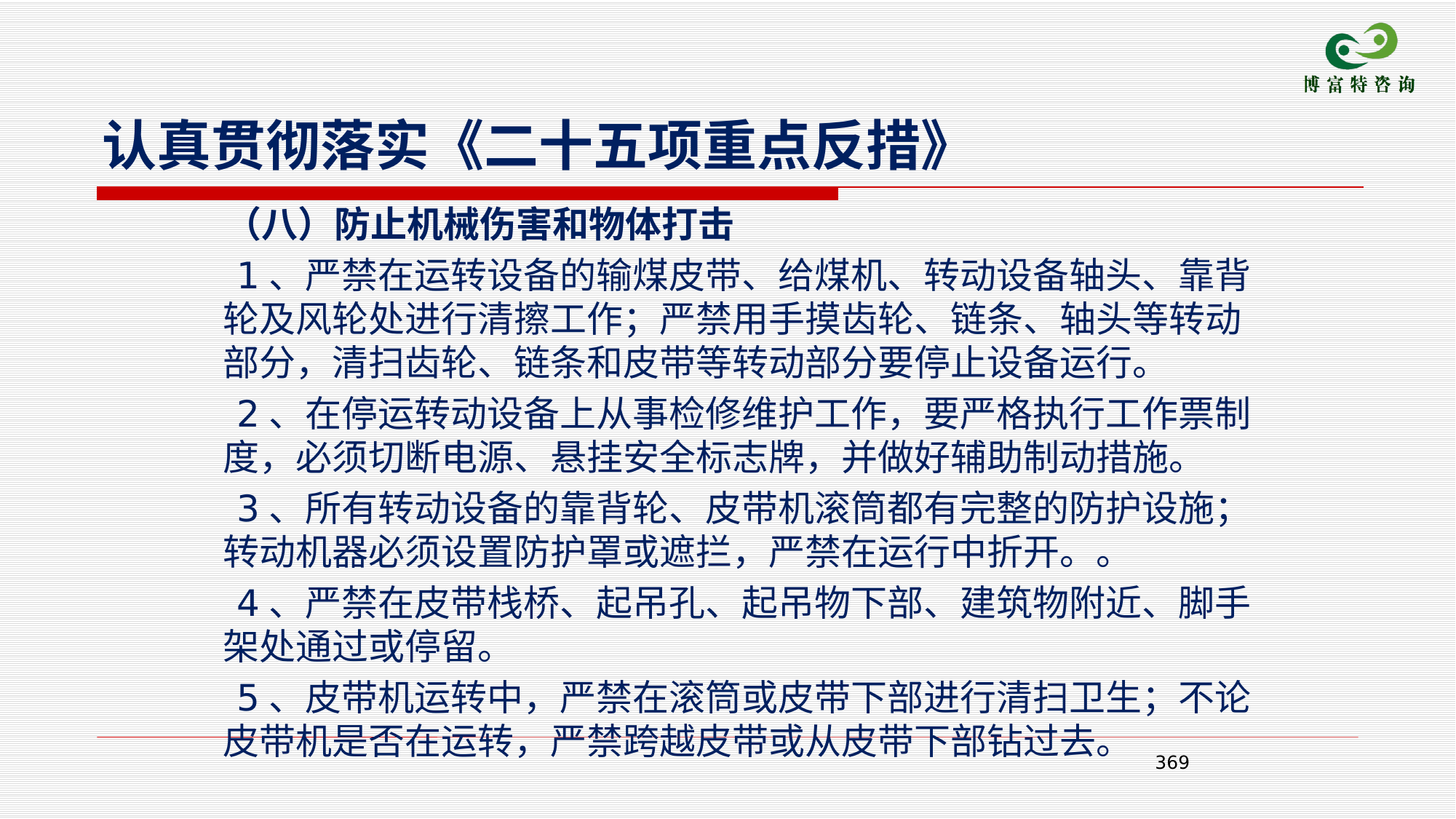

认真贯彻落实《二十五项重点反措》
      （八）防止机械伤害和物体打击
      1、严禁在运转设备的输煤皮带、给煤机、转动设备轴头、靠背轮及风轮处进行清擦工作；严禁用手摸齿轮、链条、轴头等转动部分，清扫齿轮、链条和皮带等转动部分要停止设备运行。
      2、在停运转动设备上从事检修维护工作，要严格执行工作票制度，必须切断电源、悬挂安全标志牌，并做好辅助制动措施。
      3、所有转动设备的靠背轮、皮带机滚筒都有完整的防护设施；转动机器必须设置防护罩或遮拦，严禁在运行中折开。。
      4、严禁在皮带栈桥、起吊孔、起吊物下部、建筑物附近、脚手架处通过或停留。
      5、皮带机运转中，严禁在滚筒或皮带下部进行清扫卫生；不论皮带机是否在运转，严禁跨越皮带或从皮带下部钻过去。

369